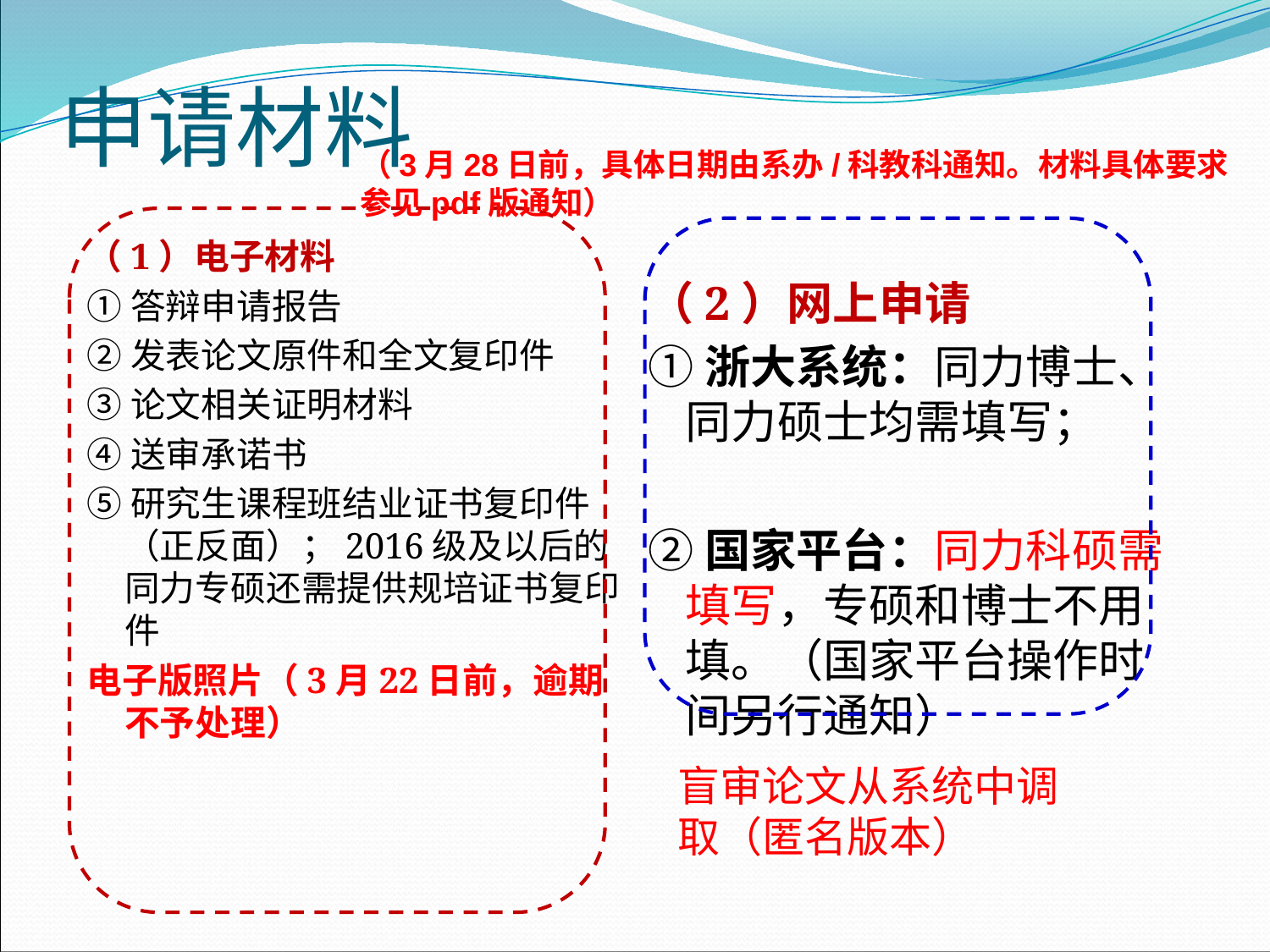

# 申请材料
（3月28日前，具体日期由系办/科教科通知。材料具体要求参见pdf版通知）

（1）电子材料
①答辩申请报告
②发表论文原件和全文复印件
③论文相关证明材料
④送审承诺书
⑤研究生课程班结业证书复印件（正反面）；2016级及以后的同力专硕还需提供规培证书复印件
电子版照片（3月22日前，逾期不予处理）

（2）网上申请
①浙大系统：同力博士、同力硕士均需填写；

②国家平台：同力科硕需填写，专硕和博士不用填。（国家平台操作时间另行通知）

盲审论文从系统中调取（匿名版本）